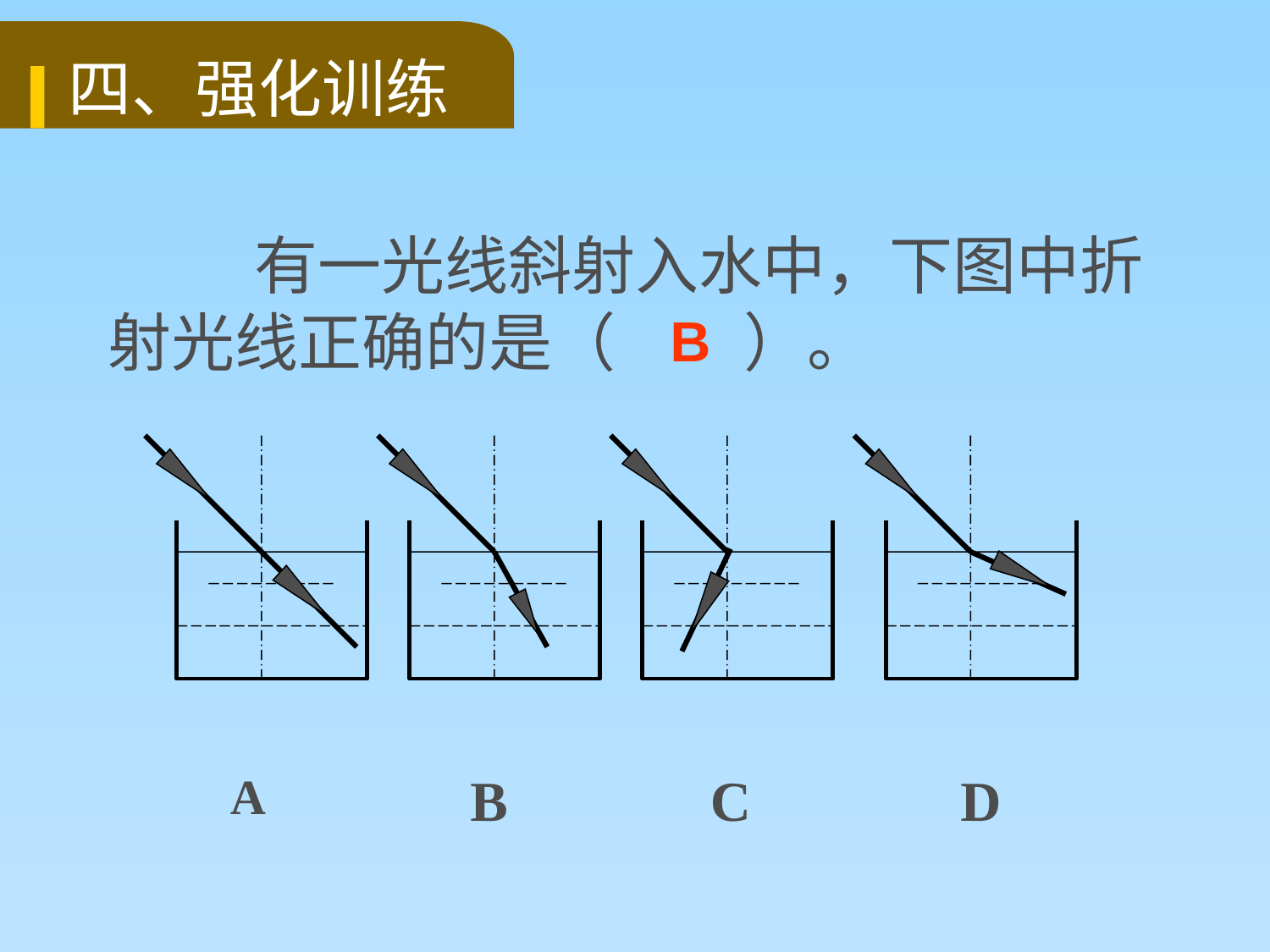

四、强化训练

        有一光线斜射入水中，下图中折射光线正确的是（         ）。
B

A
B
C
D